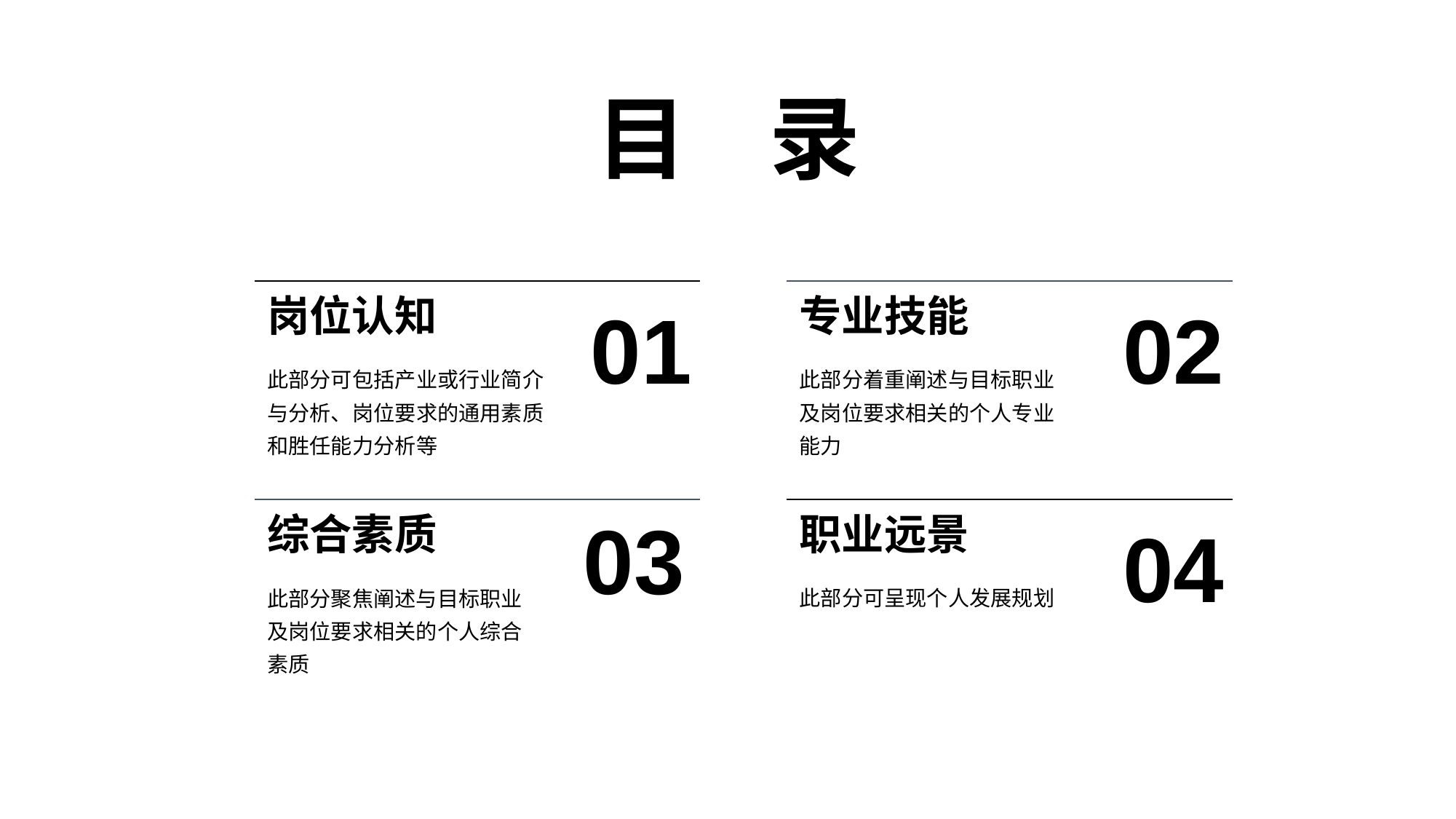

目    录
岗位认知
此部分可包括产业或行业简介与分析、岗位要求的通用素质和胜任能力分析等
01
专业技能
此部分着重阐述与目标职业及岗位要求相关的个人专业能力
02
职业远景
此部分可呈现个人发展规划
04
综合素质
此部分聚焦阐述与目标职业及岗位要求相关的个人综合素质
03